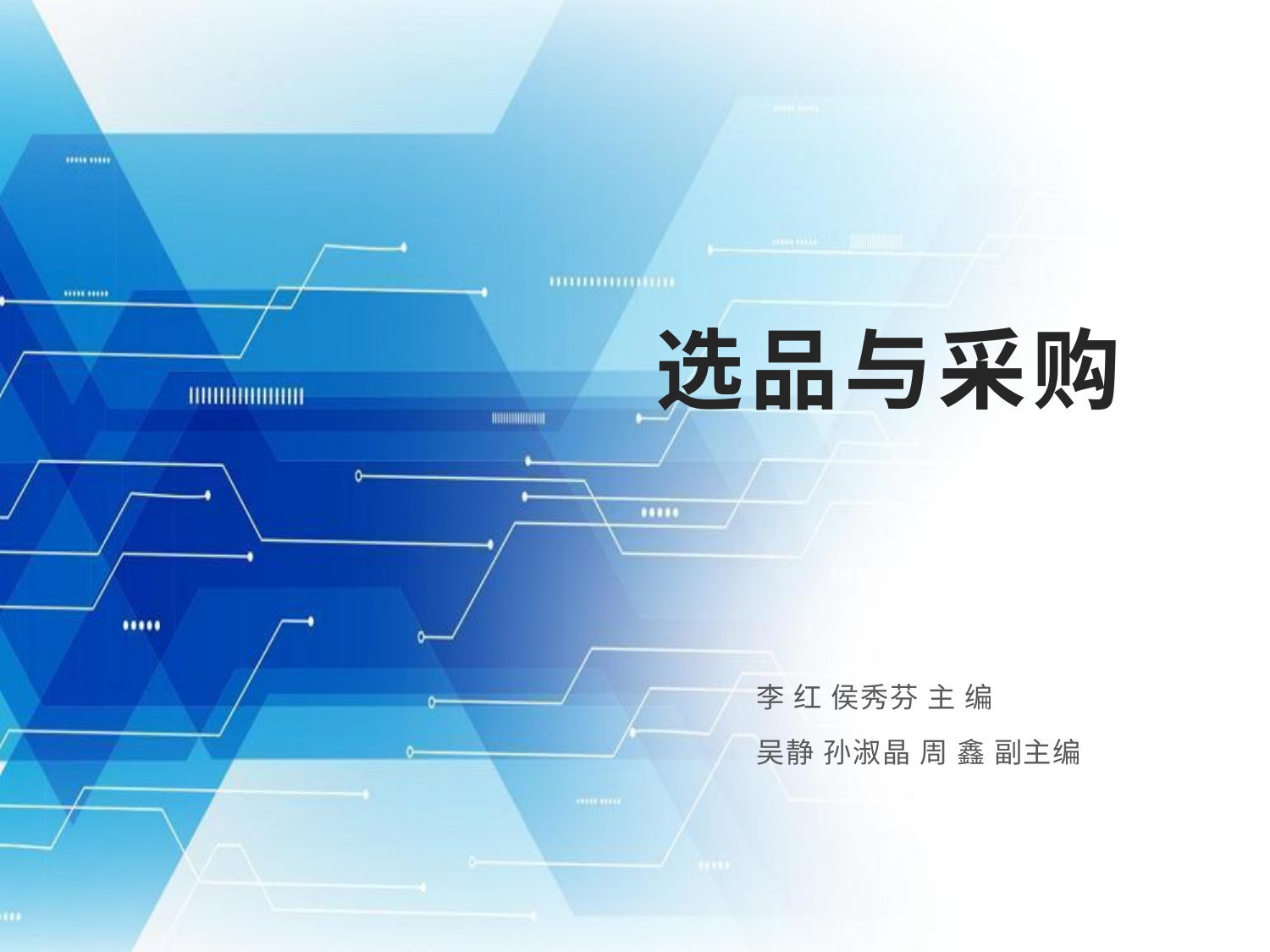

选品与采购
李 红 侯秀芬 主 编
吴静 孙淑晶 周 鑫 副主编